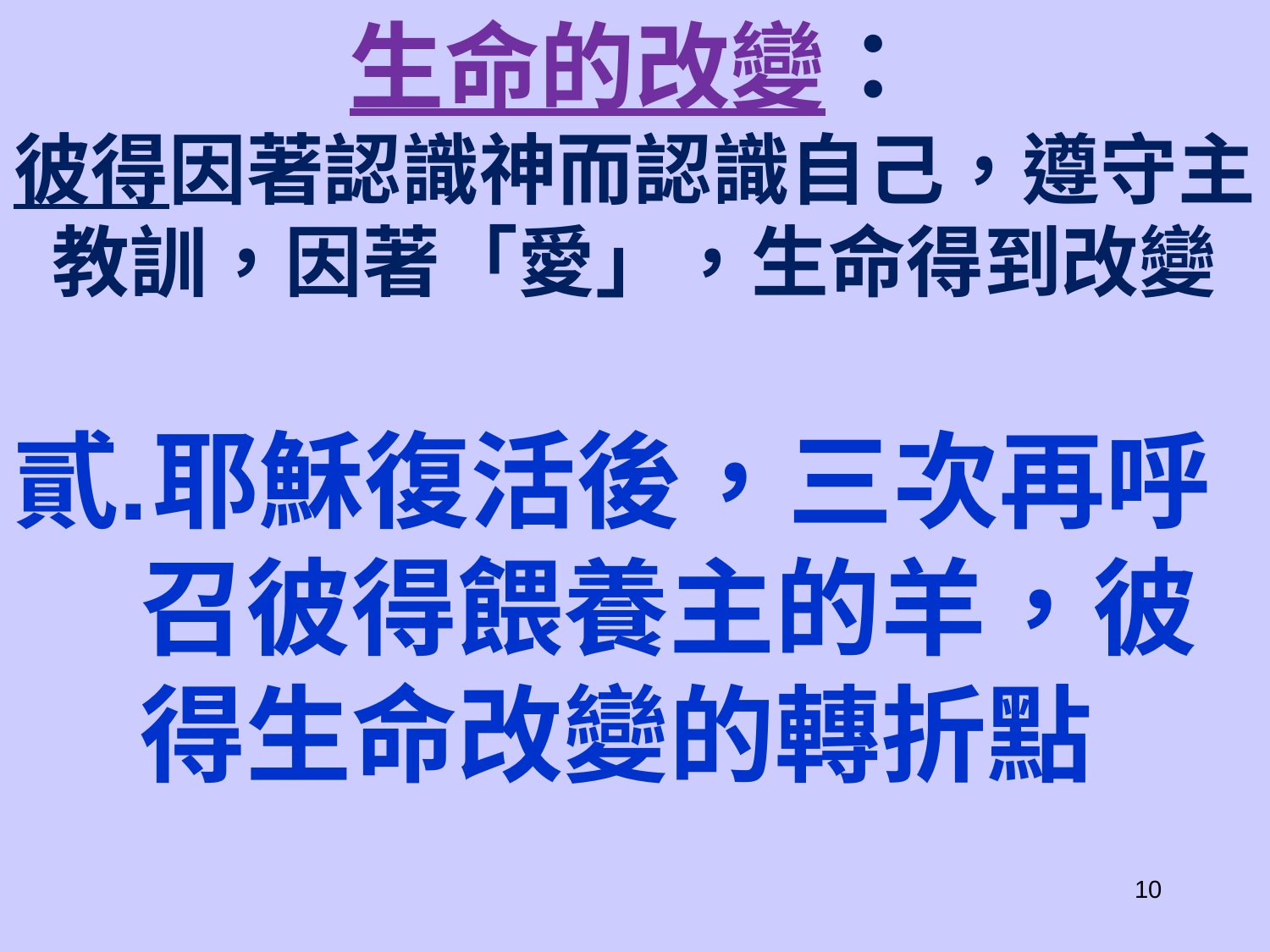

生命的改變：
彼得因著認識神而認識自己，遵守主教訓，因著「愛」，生命得到改變

耶穌復活後，三次再呼召彼得餵養主的羊，彼得生命改變的轉折點

10